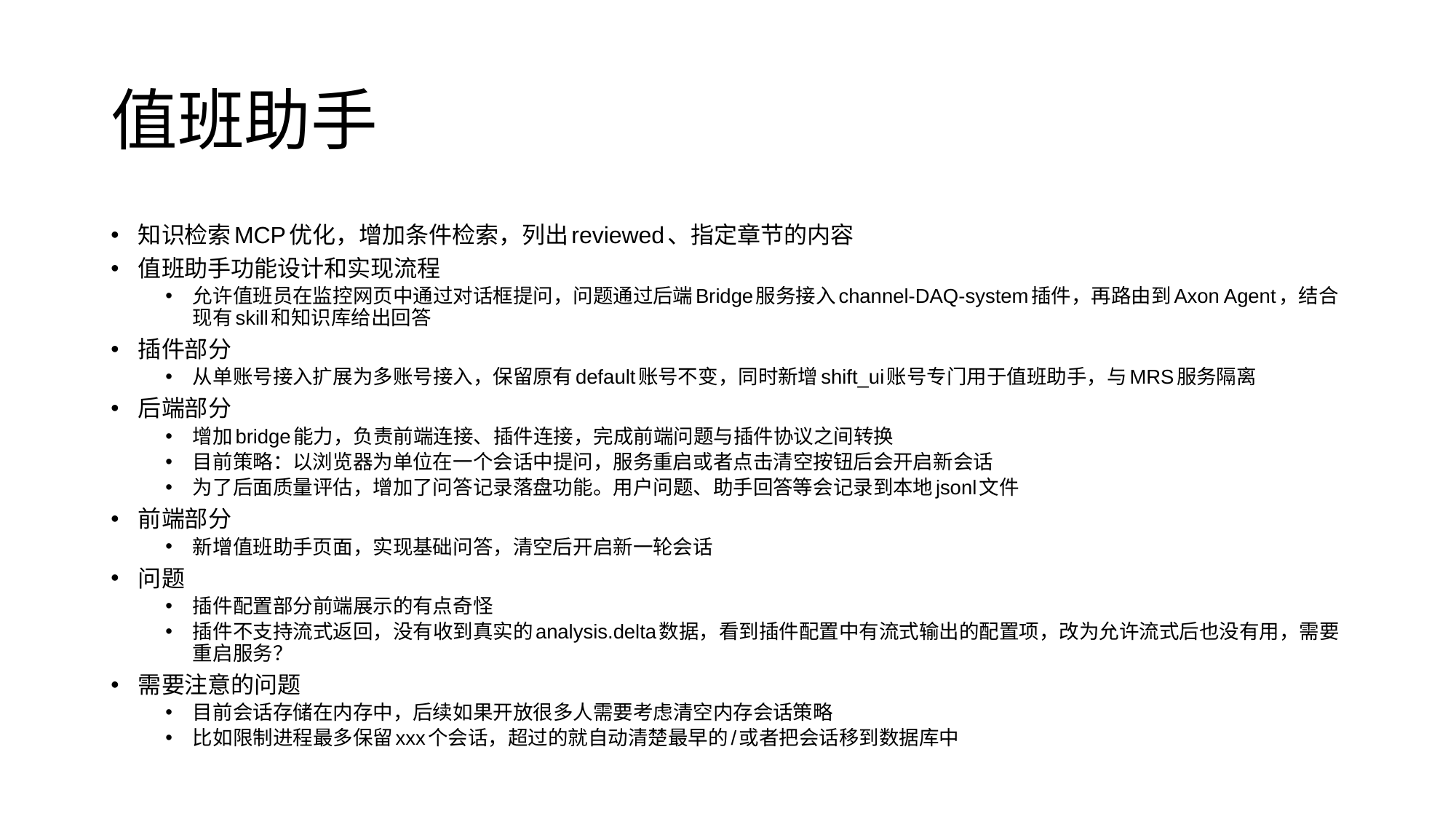

# 值班助手
知识检索MCP优化，增加条件检索，列出reviewed、指定章节的内容
值班助手功能设计和实现流程
允许值班员在监控网页中通过对话框提问，问题通过后端Bridge服务接入channel-DAQ-system插件，再路由到Axon Agent，结合现有skill和知识库给出回答
插件部分
从单账号接入扩展为多账号接入，保留原有default账号不变，同时新增shift_ui账号专门用于值班助手，与MRS服务隔离
后端部分
增加bridge能力，负责前端连接、插件连接，完成前端问题与插件协议之间转换
目前策略：以浏览器为单位在一个会话中提问，服务重启或者点击清空按钮后会开启新会话
为了后面质量评估，增加了问答记录落盘功能。用户问题、助手回答等会记录到本地jsonl文件
前端部分
新增值班助手页面，实现基础问答，清空后开启新一轮会话
问题
插件配置部分前端展示的有点奇怪
插件不支持流式返回，没有收到真实的analysis.delta数据，看到插件配置中有流式输出的配置项，改为允许流式后也没有用，需要重启服务？
需要注意的问题
目前会话存储在内存中，后续如果开放很多人需要考虑清空内存会话策略
比如限制进程最多保留xxx个会话，超过的就自动清楚最早的/或者把会话移到数据库中